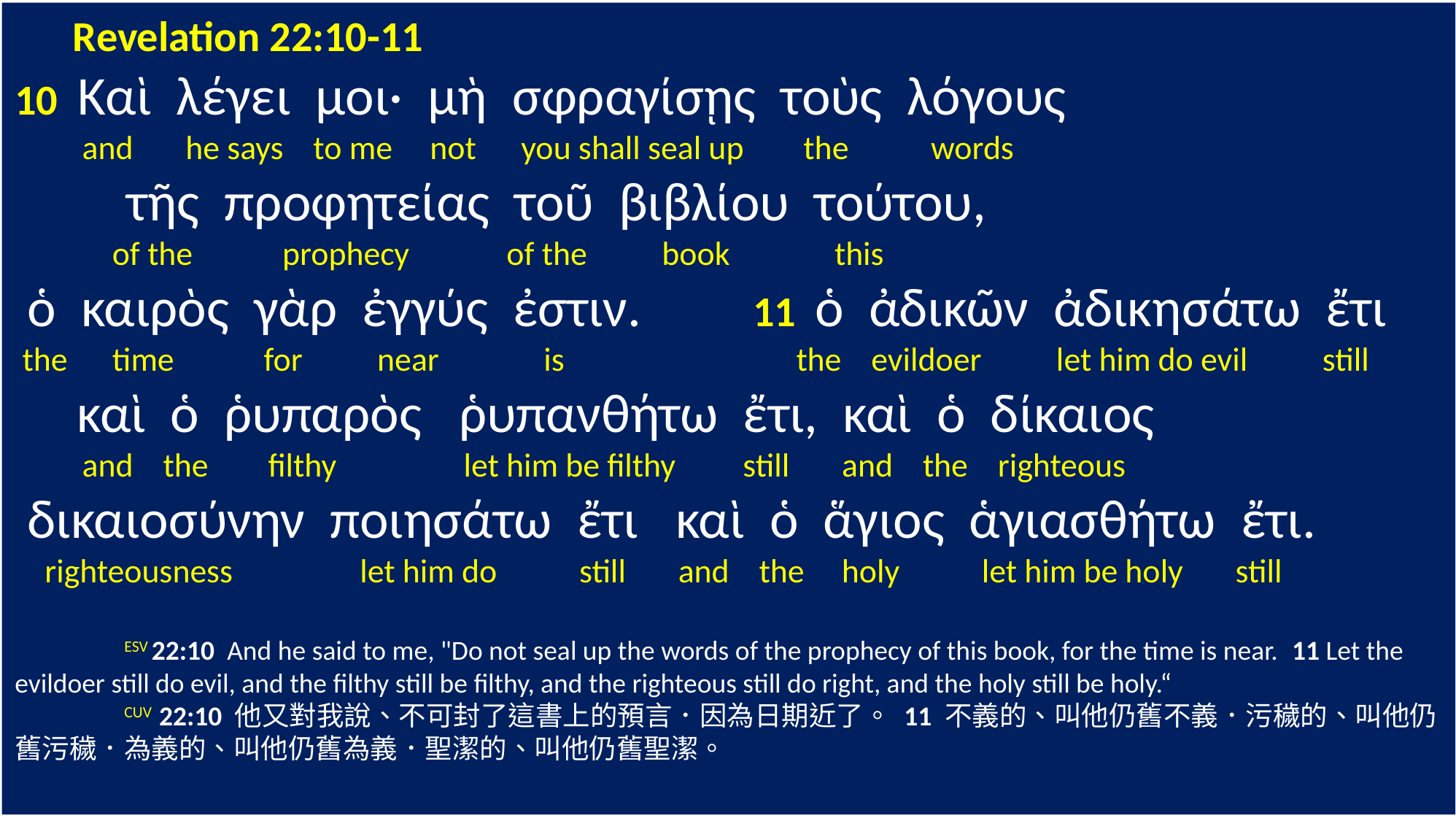

Revelation 22:10-11
10  Καὶ  λέγει  μοι·  μὴ  σφραγίσῃς  τοὺς  λόγους
         and       he says    to me     not      you shall seal up        the           words
         τῆς  προφητείας  τοῦ  βιβλίου  τούτου,
             of the            prophecy             of the          book              this
 ὁ  καιρὸς  γὰρ  ἐγγύς  ἐστιν.         11  ὁ  ἀδικῶν  ἀδικησάτω  ἔτι
 the      time            for          near              is                               the    evildoer          let him do evil          still
     καὶ  ὁ  ῥυπαρὸς   ῥυπανθήτω  ἔτι,  καὶ  ὁ  δίκαιος
         and    the        filthy                 let him be filthy         still       and    the    righteous
 δικαιοσύνην  ποιησάτω  ἔτι   καὶ  ὁ  ἅγιος  ἁγιασθήτω  ἔτι.
    righteousness                 let him do           still       and    the     holy           let him be holy       still

      	ESV 22:10  And he said to me, "Do not seal up the words of the prophecy of this book, for the time is near.  11 Let the evildoer still do evil, and the filthy still be filthy, and the righteous still do right, and the holy still be holy.“
	CUV  22:10 他又對我說、不可封了這書上的預言．因為日期近了。 11 不義的、叫他仍舊不義．污穢的、叫他仍舊污穢．為義的、叫他仍舊為義．聖潔的、叫他仍舊聖潔。